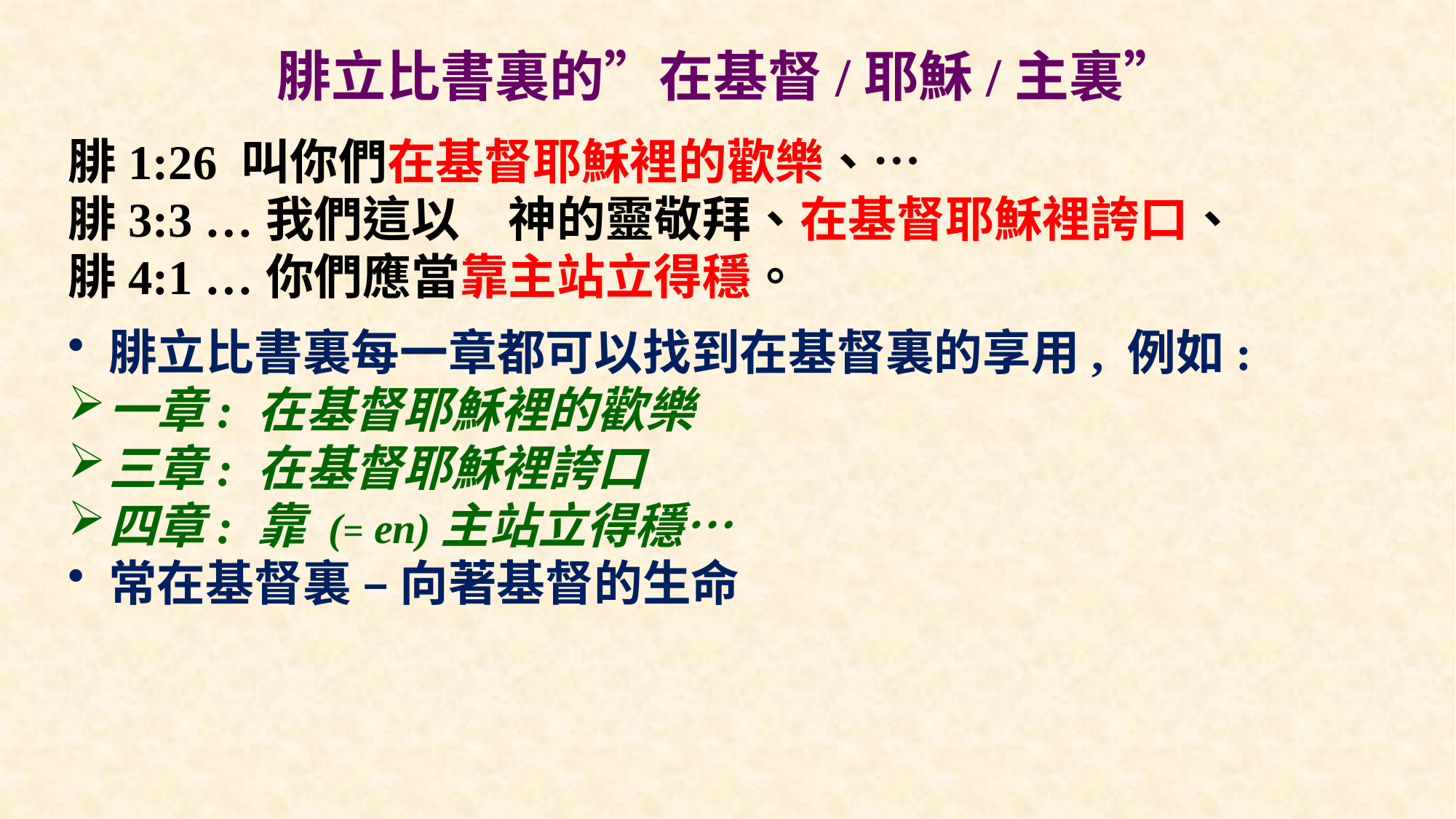

# 腓立比書裏的”在基督/耶穌/主裏”
腓1:26 叫你們在基督耶穌裡的歡樂、…
腓3:3 …我們這以　神的靈敬拜、在基督耶穌裡誇口、
腓4:1 …你們應當靠主站立得穩。
腓立比書裏每一章都可以找到在基督裏的享用, 例如:
一章: 在基督耶穌裡的歡樂
三章: 在基督耶穌裡誇口
四章: 靠 (= en)主站立得穩…
常在基督裏 – 向著基督的生命